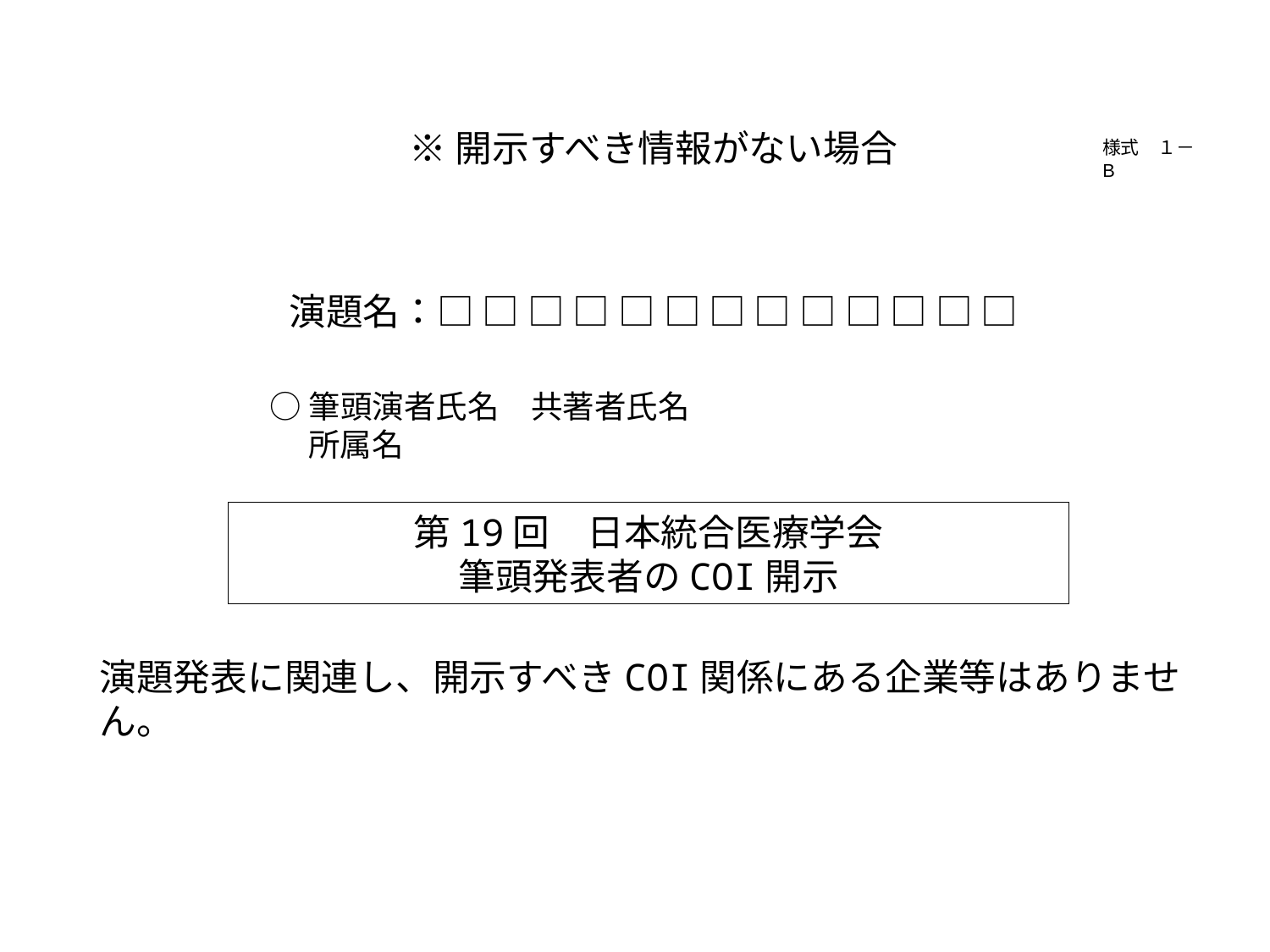

※開示すべき情報がない場合
様式　１－B
演題名：□ □ □ □ □ □ □ □ □ □ □ □ □
○筆頭演者氏名　共著者氏名
　 所属名
第19回　日本統合医療学会
筆頭発表者のCOI開示
演題発表に関連し、開示すべきCOI関係にある企業等はありません。